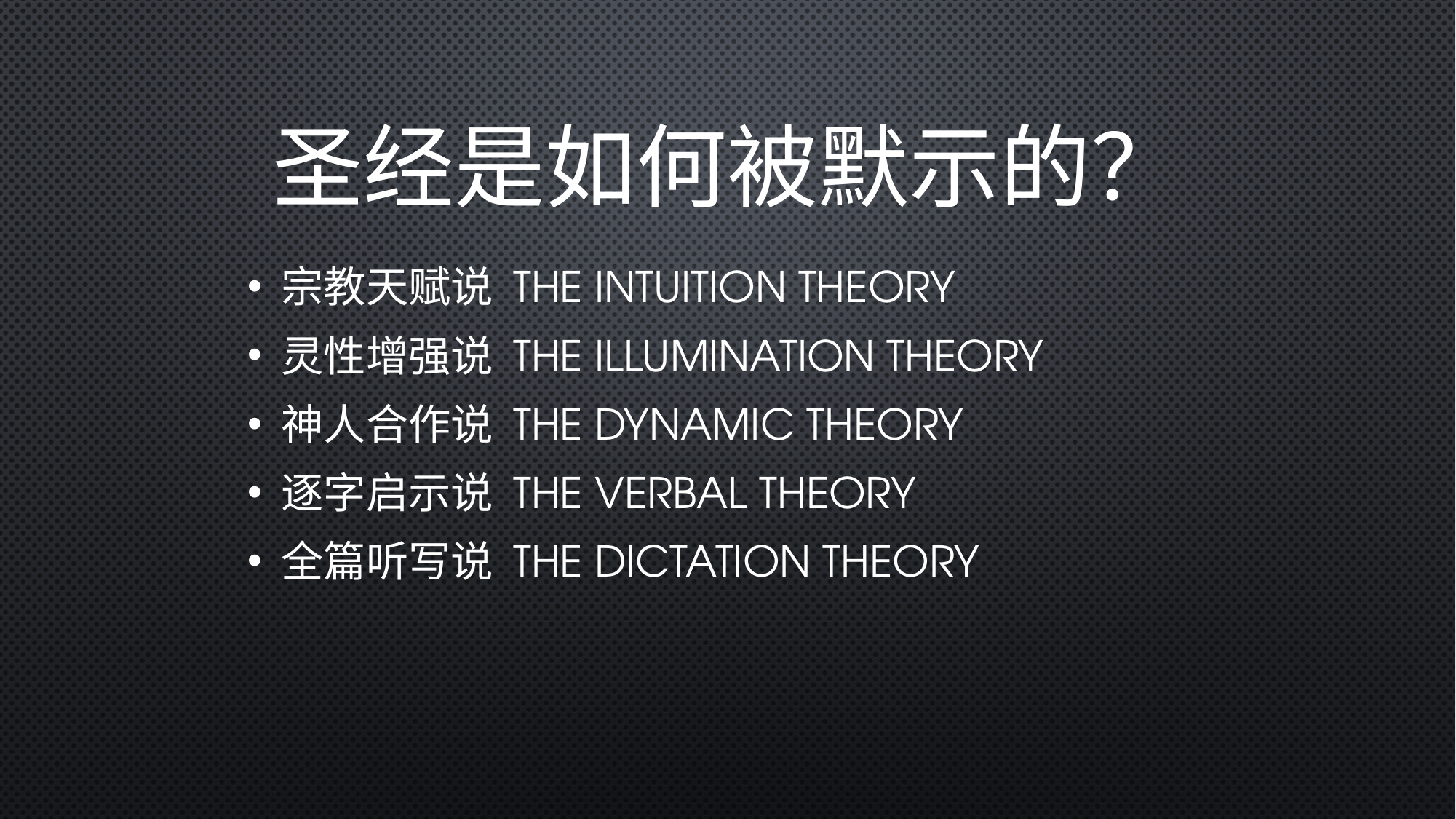

# 圣经是如何被默示的？
宗教天赋说 The Intuition Theory
灵性增强说 The illumination Theory
神人合作说 The dynamic Theory
逐字启示说 The verbal theory
全篇听写说 The dictation Theory